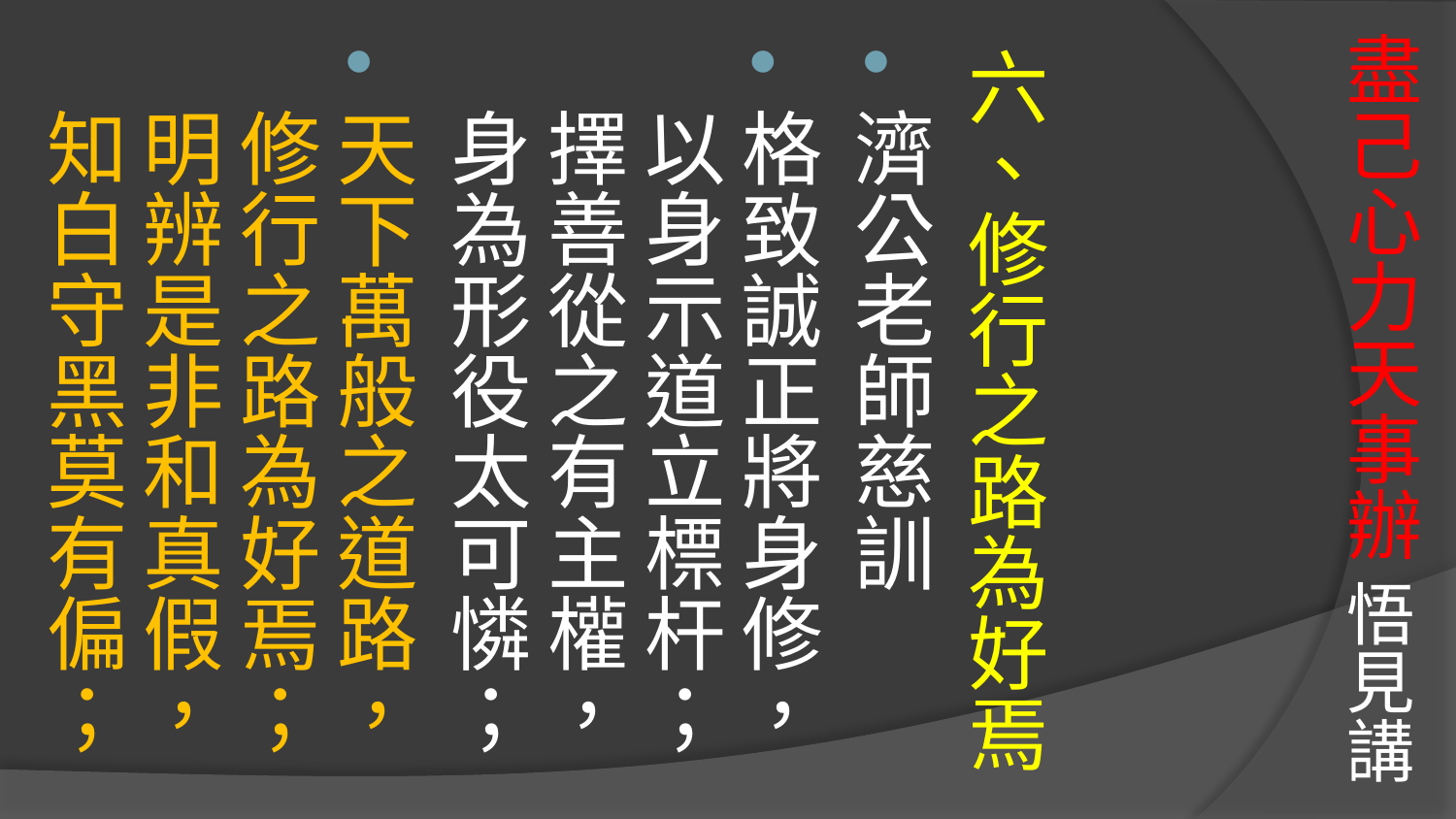

# 盡己心力天事辦 悟見講
六、修行之路為好焉
濟公老師慈訓
格致誠正將身修，以身示道立標杆；
擇善從之有主權，身為形役太可憐；
天下萬般之道路，修行之路為好焉；
明辨是非和真假，知白守黑莫有偏；